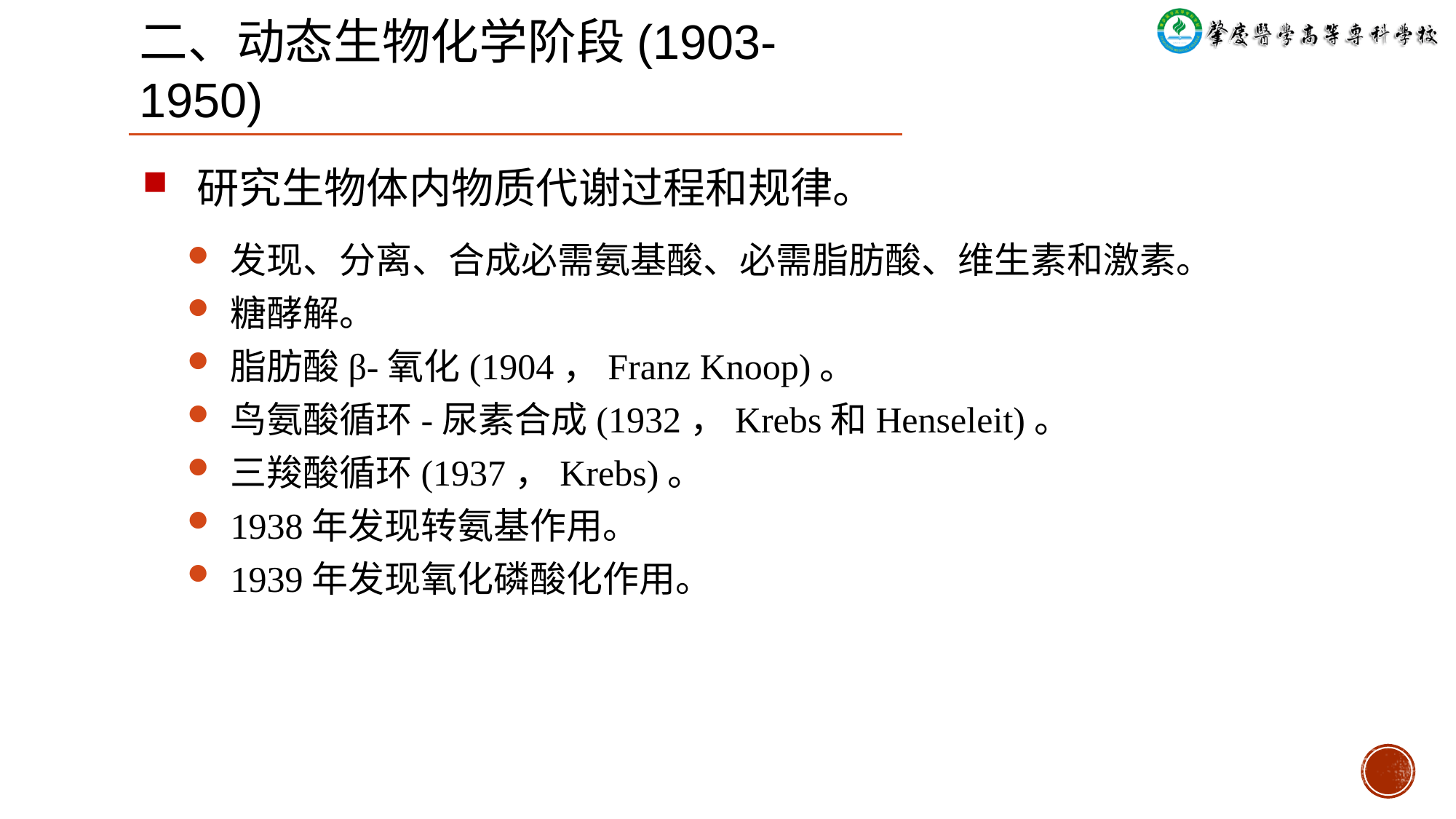

二、动态生物化学阶段(1903-1950)
研究生物体内物质代谢过程和规律。
发现、分离、合成必需氨基酸、必需脂肪酸、维生素和激素。
糖酵解。
脂肪酸β-氧化(1904，Franz Knoop)。
鸟氨酸循环-尿素合成(1932，Krebs和Henseleit)。
三羧酸循环(1937，Krebs)。
1938年发现转氨基作用。
1939年发现氧化磷酸化作用。